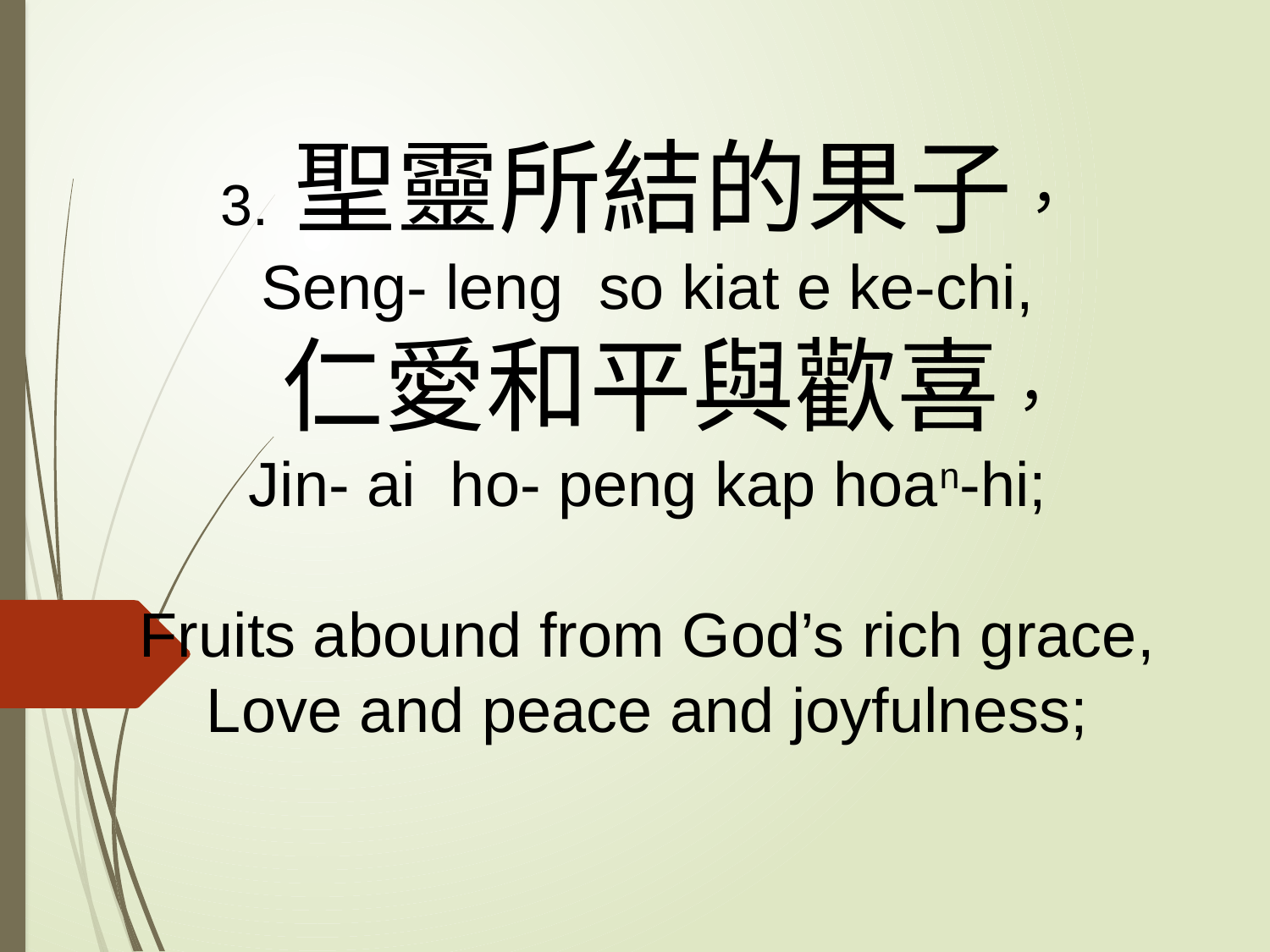

# 3. 聖靈所結的果子， Seng- leng  so kiat e ke-chi, 仁愛和平與歡喜， Jin- ai  ho- peng kap hoan-hi; Fruits abound from God’s rich grace, Love and peace and joyfulness;